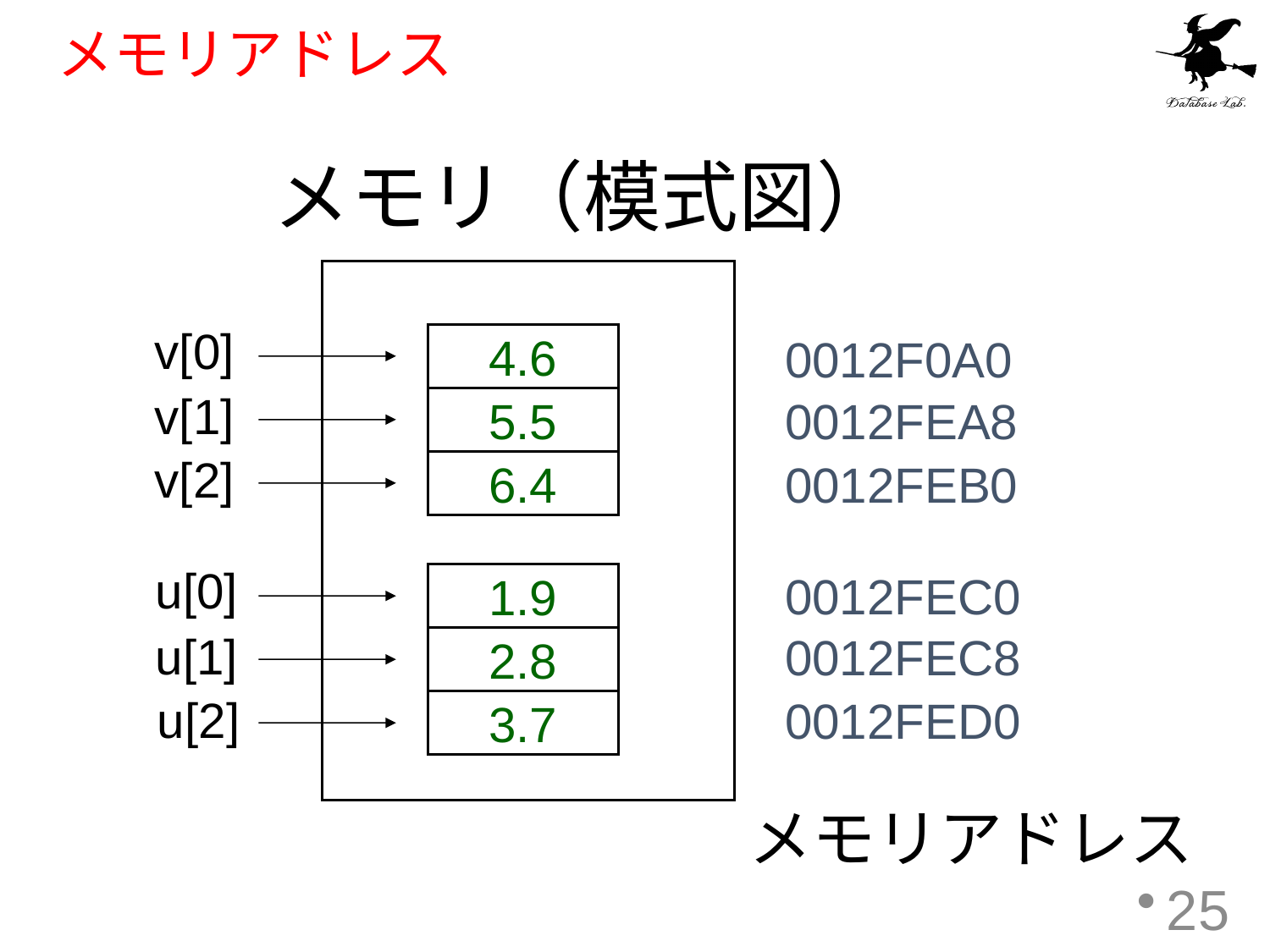

# メモリアドレス
メモリ（模式図）

v[0]
0012F0A0
4.6

v[1]
0012FEA8
5.5

v[2]
0012FEB0
6.4

u[0]
0012FEC0
1.9

u[1]
0012FEC8
2.8

u[2]
0012FED0
3.7

メモリアドレス
25